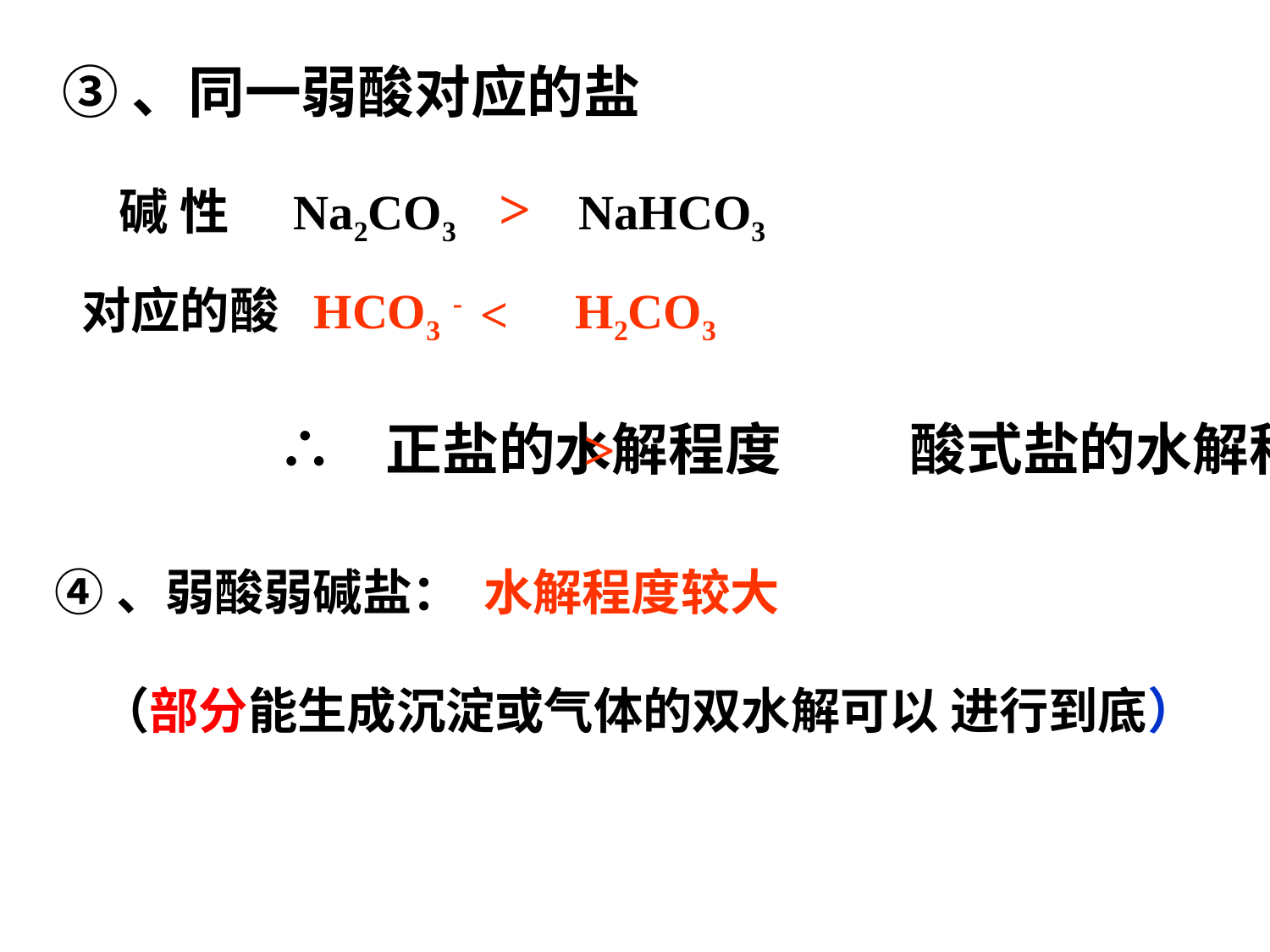

③、同一弱酸对应的盐
>
碱 性
Na2CO3                 NaHCO3

对应的酸
HCO3 -               H2CO3
<
∴   正盐的水解程度          酸式盐的水解程度
>
④、弱酸弱碱盐：  水解程度较大

   （部分能生成沉淀或气体的双水解可以 进行到底）